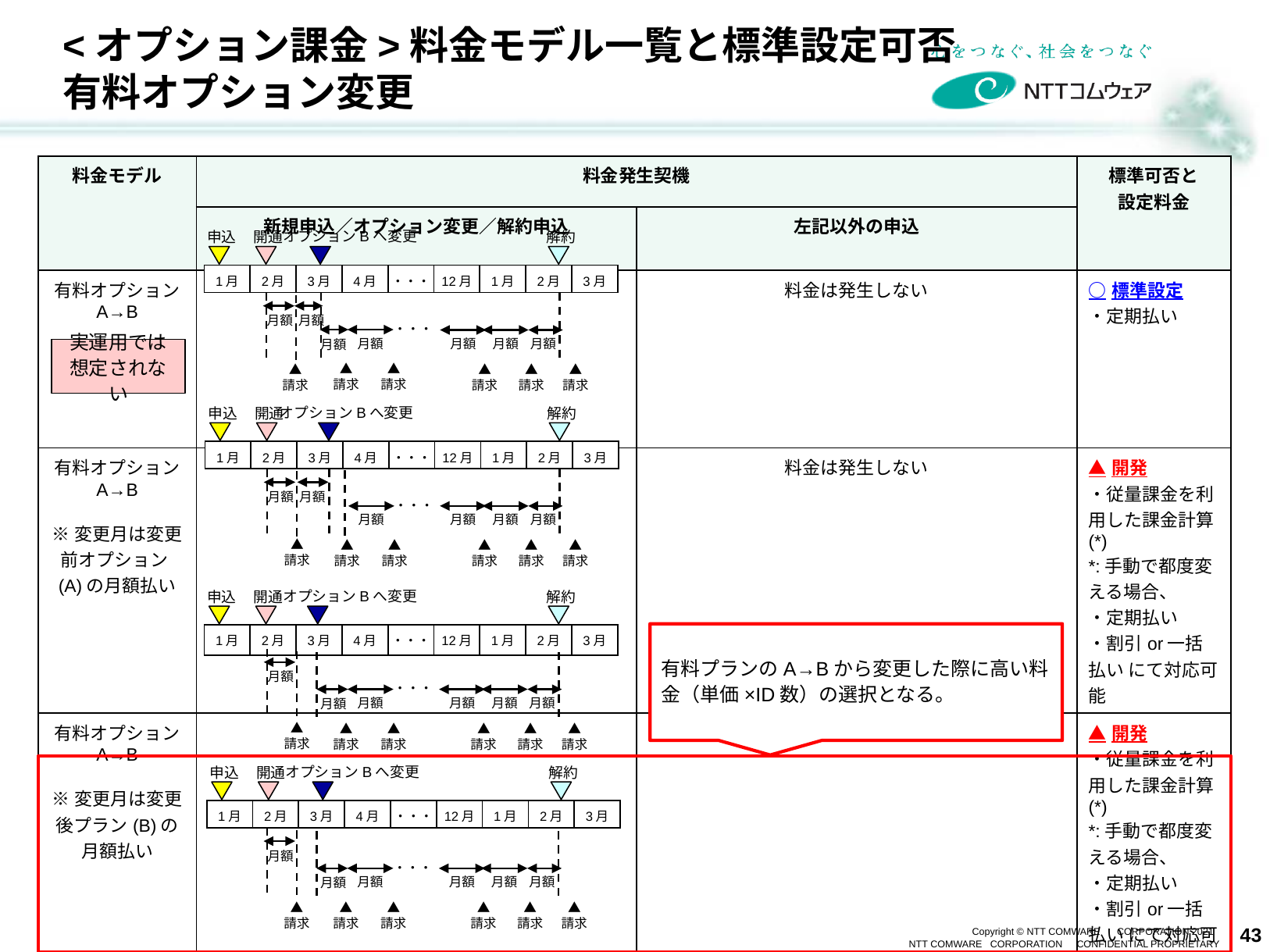

# <オプション課金>料金モデル一覧と標準設定可否 有料オプション変更
| 料金モデル | 料金発生契機 |  | 標準可否と 設定料金 |
| --- | --- | --- | --- |
|  | 新規申込／オプション変更／解約申込 | 左記以外の申込 |  |
| 有料オプション A→B ※変更月はA/Bの月額2重払い |  | 料金は発生しない | ○標準設定 ・定期払い |
| 有料オプション A→B ※変更月は変更前オプション(A)の月額払い |  | 料金は発生しない | ▲開発 ・従量課金を利用した課金計算(\*) \*:手動で都度変える場合、 ・定期払い ・割引or一括払い にて対応可能 |
| 有料オプション A→B ※変更月は変更後プラン(B)の月額払い |  | 料金は発生しない | ▲開発 ・従量課金を利用した課金計算(\*) \*:手動で都度変える場合、 ・定期払い ・割引or一括払い にて対応可能 |
| 有料オプション A→B ※AとBの費用を比較し高いor低い一方を選択 右例では費用の高いBを選択 |  | 料金は発生しない | ▲開発 ・従量課金を利用した課金計算(\*) \*:手動で都度変える場合、 ・定期払い ・割引or一括払い にて対応可能 |
オプションBへ変更
申込
開通
解約

| 1月 | 2月 | 3月 | 4月 | ・・・ | 12月 | 1月 | 2月 | 3月 |
| --- | --- | --- | --- | --- | --- | --- | --- | --- |
月額
月額
・・・
月額
月額
月額
月額
月額
実運用では
想定されない
▲
請求
▲
請求
▲
請求
▲
請求
▲
請求
▲
請求
オプションBへ変更
申込
開通
解約

| 1月 | 2月 | 3月 | 4月 | ・・・ | 12月 | 1月 | 2月 | 3月 |
| --- | --- | --- | --- | --- | --- | --- | --- | --- |
月額
月額
・・・
月額
月額
月額
月額
▲
請求
▲
請求
▲
請求
▲
請求
▲
請求
▲
請求
オプションBへ変更
申込
開通
解約

有料プランのA→Bから変更した際に高い料金（単価×ID数）の選択となる。
| 1月 | 2月 | 3月 | 4月 | ・・・ | 12月 | 1月 | 2月 | 3月 |
| --- | --- | --- | --- | --- | --- | --- | --- | --- |
月額
・・・
月額
月額
月額
月額
月額
▲
請求
▲
請求
▲
請求
▲
請求
▲
請求
▲
請求
オプションBへ変更

申込
開通
解約

| 1月 | 2月 | 3月 | 4月 | ・・・ | 12月 | 1月 | 2月 | 3月 |
| --- | --- | --- | --- | --- | --- | --- | --- | --- |
月額
・・・
月額
月額
月額
月額
月額
▲
請求
▲
請求
▲
請求
▲
請求
▲
請求
▲
請求